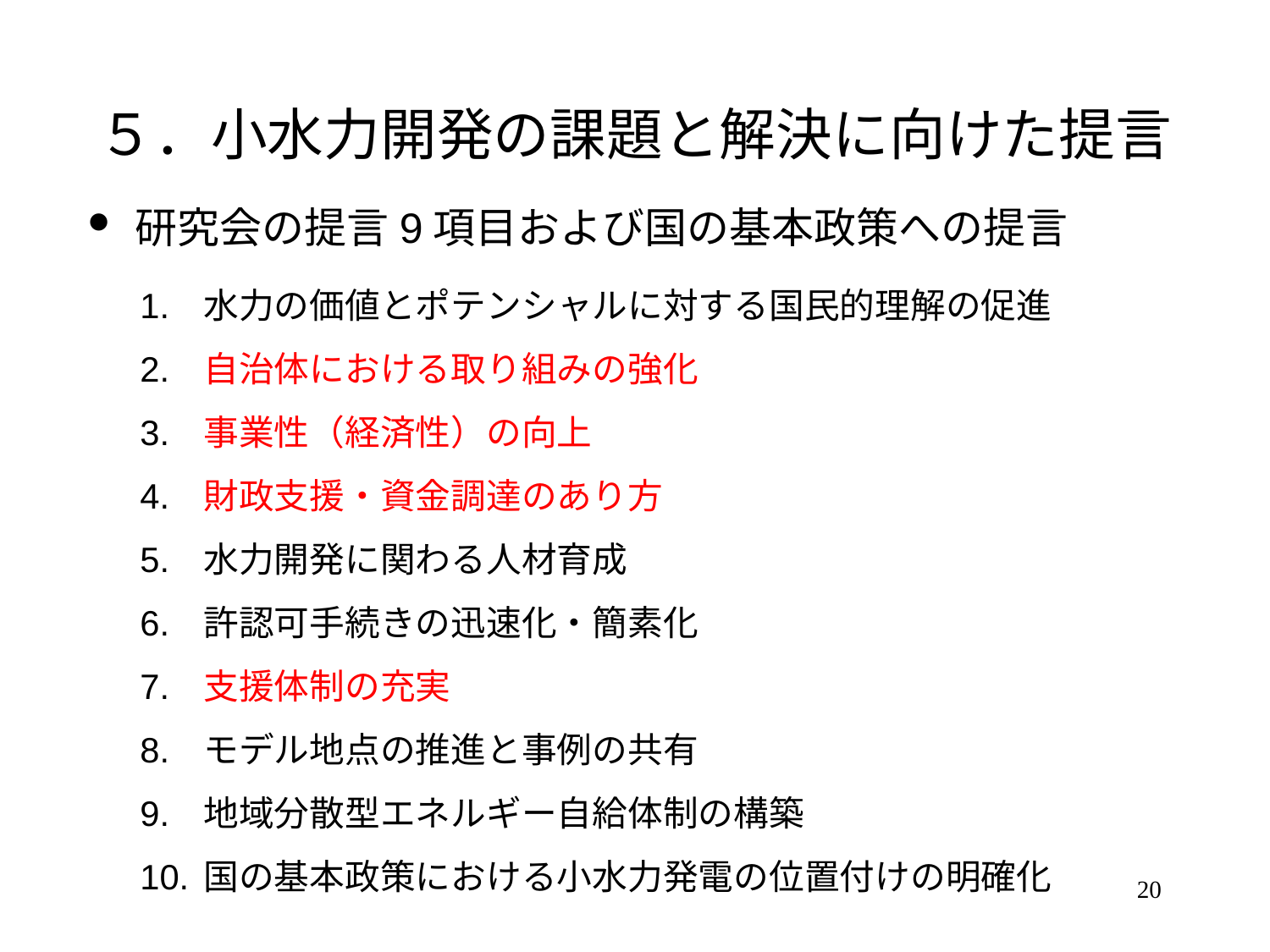

# ５．小水力開発の課題と解決に向けた提言
研究会の提言9項目および国の基本政策への提言
水力の価値とポテンシャルに対する国民的理解の促進
自治体における取り組みの強化
事業性（経済性）の向上
財政支援・資金調達のあり方
水力開発に関わる人材育成
許認可手続きの迅速化・簡素化
支援体制の充実
モデル地点の推進と事例の共有
地域分散型エネルギー自給体制の構築
国の基本政策における小水力発電の位置付けの明確化
20